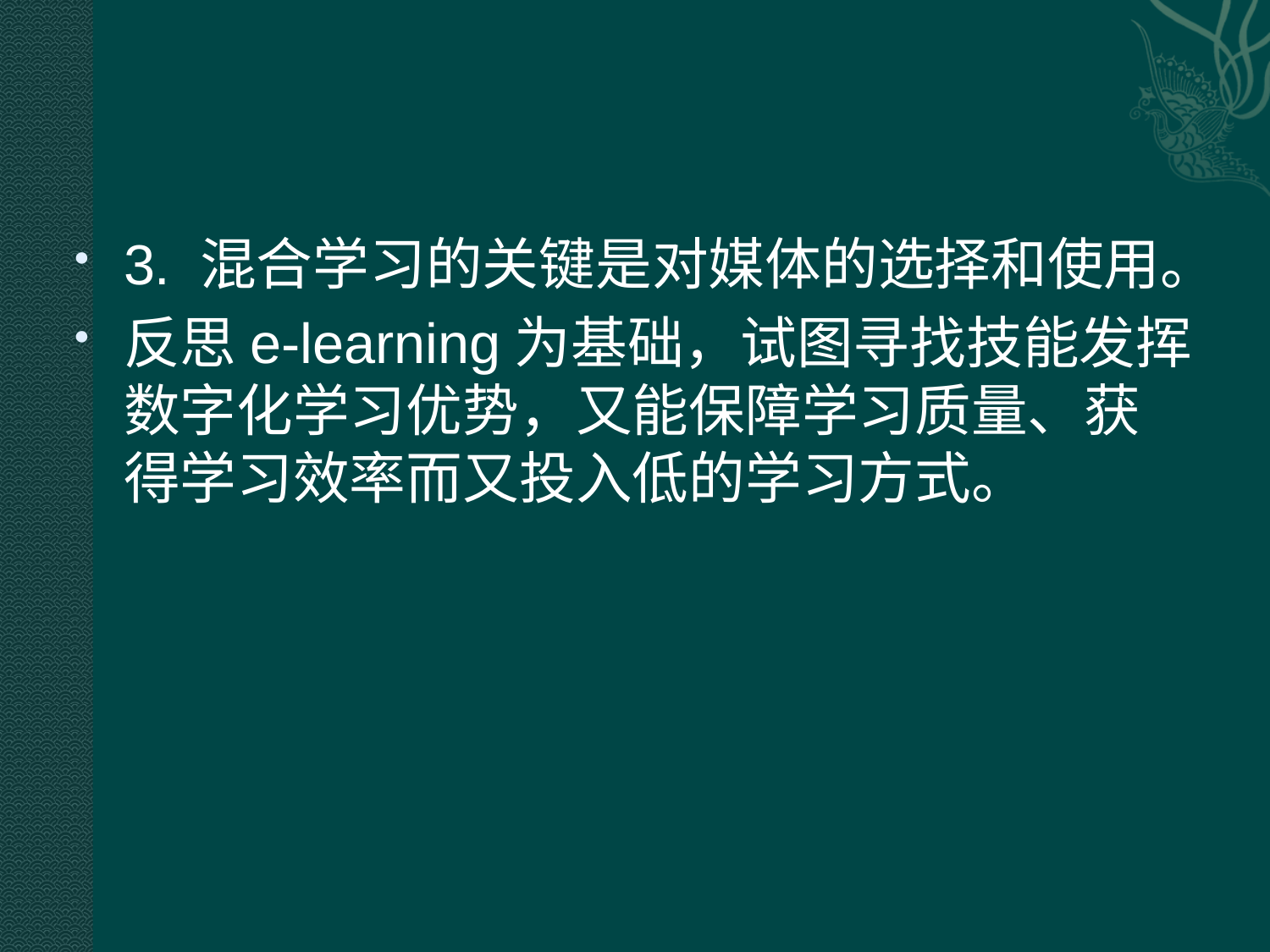

#
3. 混合学习的关键是对媒体的选择和使用。
反思e-learning为基础，试图寻找技能发挥数字化学习优势，又能保障学习质量、获得学习效率而又投入低的学习方式。